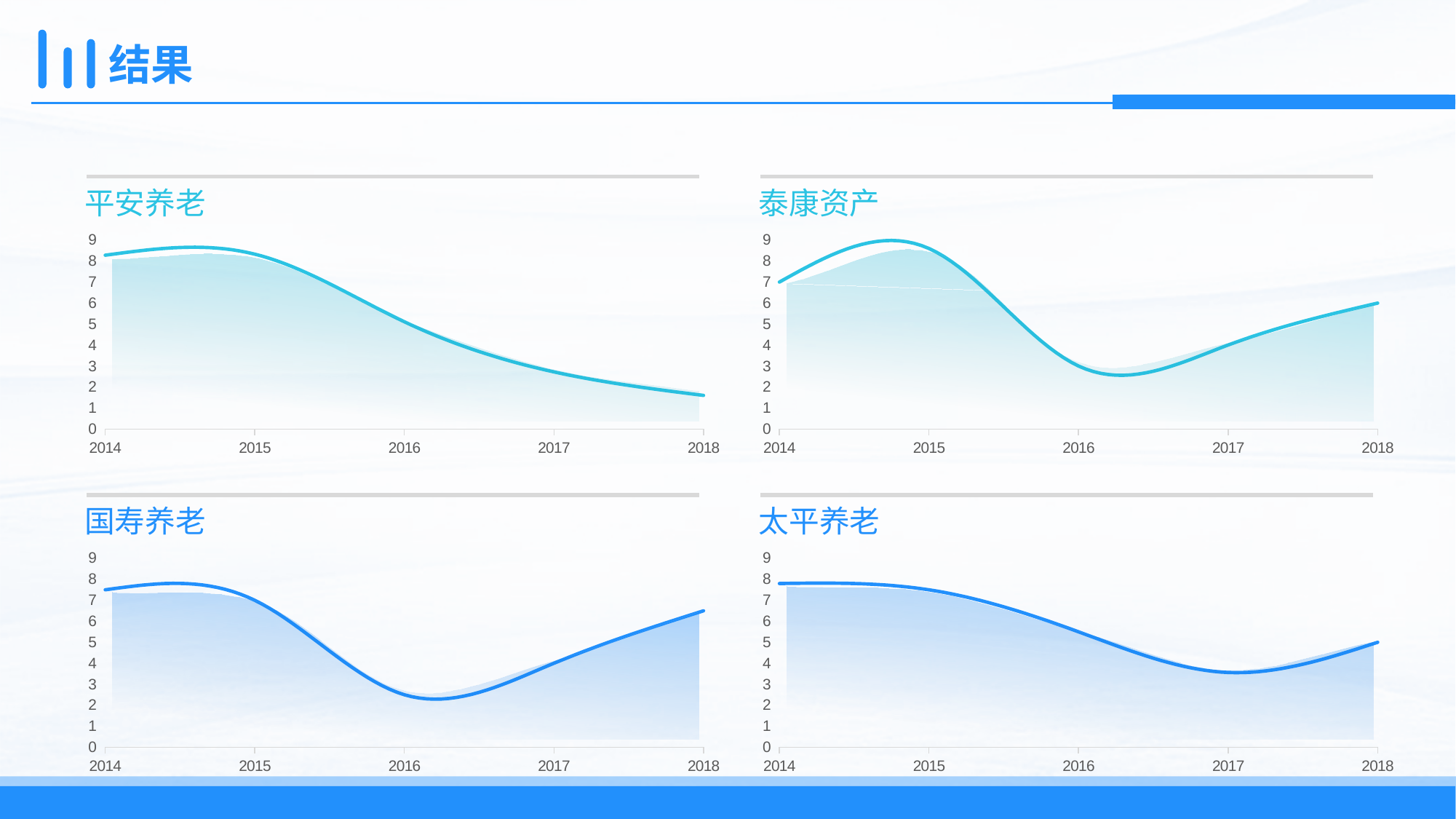

# 结果

平安养老
泰康资产

### Chart

| Category | 系列 1 |
|---|---|
| 2014 | 8.28 |
| 2015 | 8.33 |
| 2016 | 5.11 |
| 2017 | 2.72 |
| 2018 | 1.6 |

### Chart

| Category | 系列 1 |
|---|---|
| 2014 | 7.0 |
| 2015 | 8.6 |
| 2016 | 3.0 |
| 2017 | 4.0 |
| 2018 | 6.0 |

国寿养老
太平养老

### Chart

| Category | 系列 1 |
|---|---|
| 2014 | 7.5 |
| 2015 | 7.0 |
| 2016 | 2.5 |
| 2017 | 4.0 |
| 2018 | 6.5 |

### Chart

| Category | 系列 1 |
|---|---|
| 2014 | 7.8 |
| 2015 | 7.5 |
| 2016 | 5.5 |
| 2017 | 3.56 |
| 2018 | 5.0 |